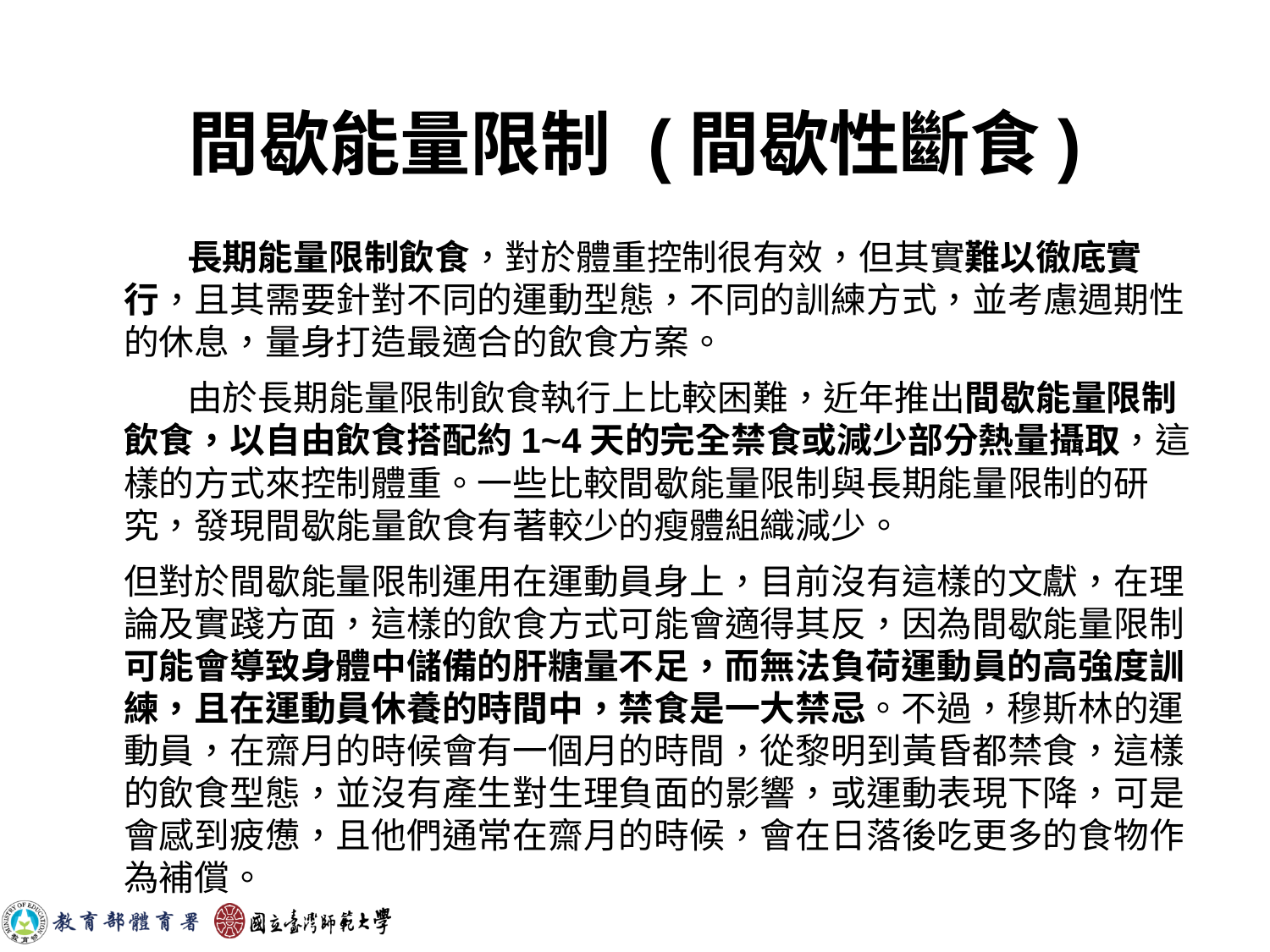

# 間歇能量限制 (間歇性斷食)
長期能量限制飲食，對於體重控制很有效，但其實難以徹底實行，且其需要針對不同的運動型態，不同的訓練方式，並考慮週期性的休息，量身打造最適合的飲食方案。
由於長期能量限制飲食執行上比較困難，近年推出間歇能量限制飲食，以自由飲食搭配約1~4天的完全禁食或減少部分熱量攝取，這樣的方式來控制體重。一些比較間歇能量限制與長期能量限制的研究，發現間歇能量飲食有著較少的瘦體組織減少。
    	但對於間歇能量限制運用在運動員身上，目前沒有這樣的文獻，在理論及實踐方面，這樣的飲食方式可能會適得其反，因為間歇能量限制可能會導致身體中儲備的肝糖量不足，而無法負荷運動員的高強度訓練，且在運動員休養的時間中，禁食是一大禁忌。不過，穆斯林的運動員，在齋月的時候會有一個月的時間，從黎明到黃昏都禁食，這樣的飲食型態，並沒有產生對生理負面的影響，或運動表現下降，可是會感到疲憊，且他們通常在齋月的時候，會在日落後吃更多的食物作為補償。